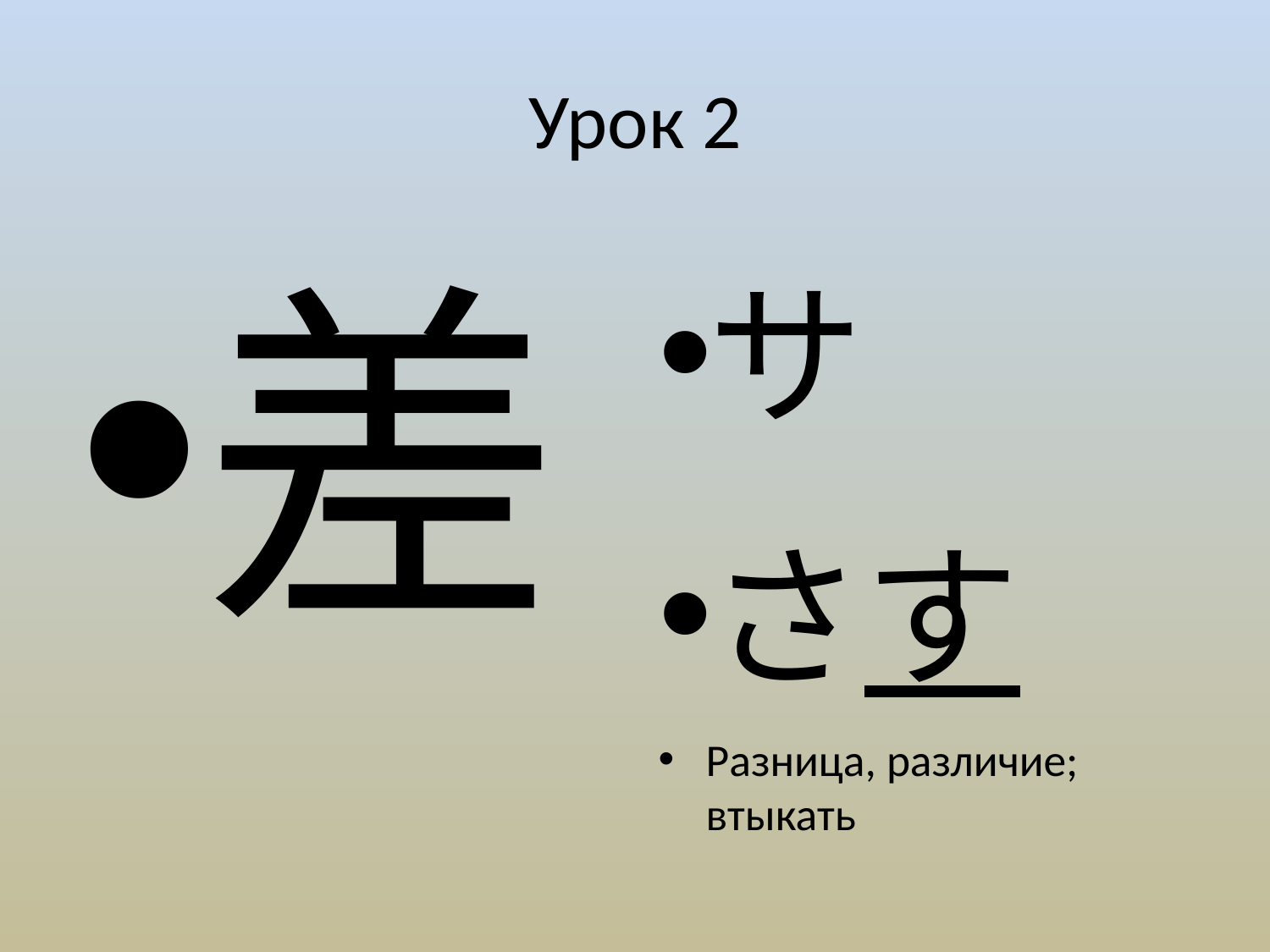

# Урок 2
差
サ
さす
Разница, различие; втыкать